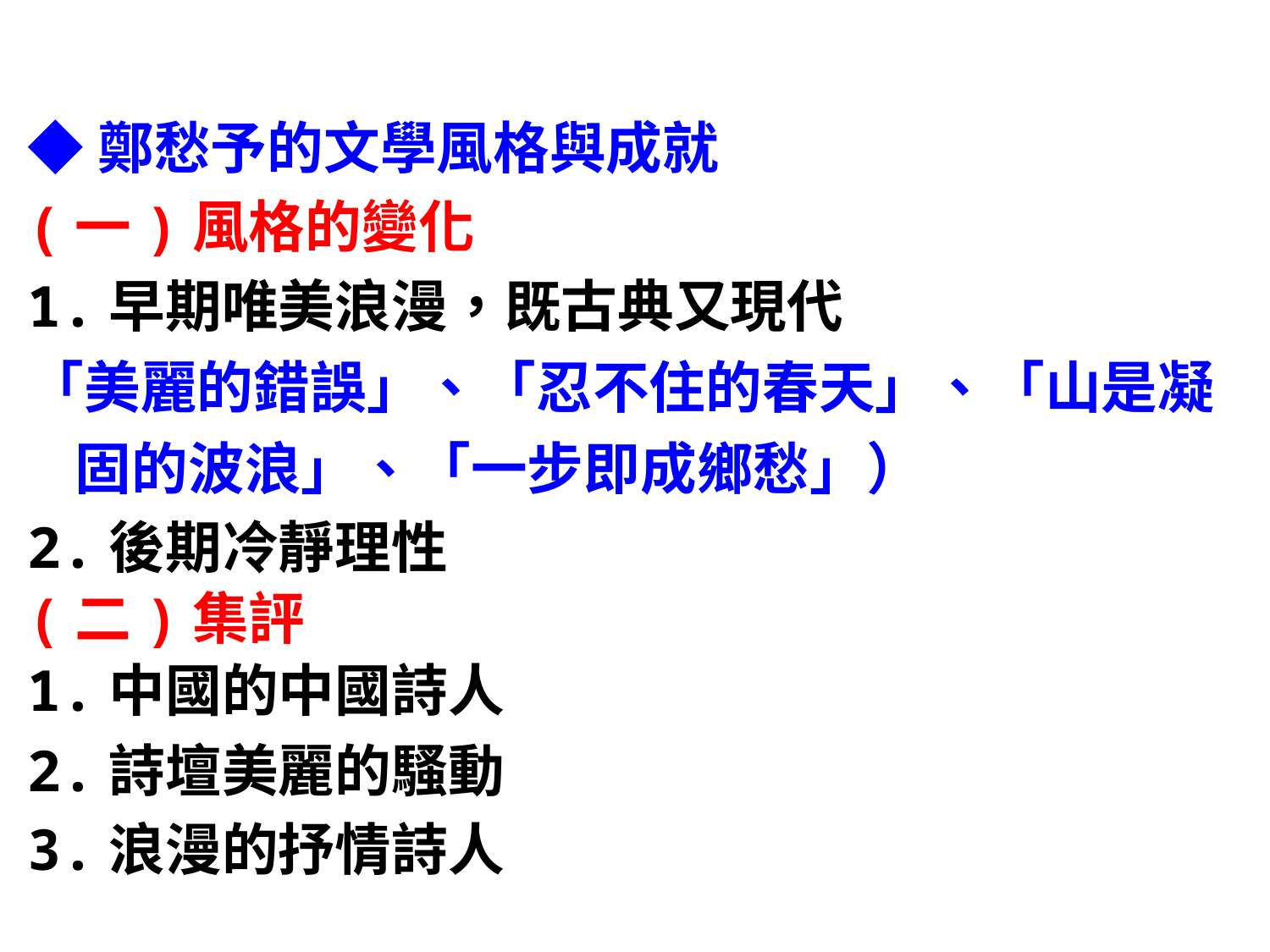

作者介紹-12
◆鄭愁予的文學風格與成就
(一)風格的變化
1.早期唯美浪漫，既古典又現代
「美麗的錯誤」、「忍不住的春天」、「山是凝固的波浪」、「一步即成鄉愁」）
2.後期冷靜理性
(二)集評
1.中國的中國詩人
2.詩壇美麗的騷動
3.浪漫的抒情詩人